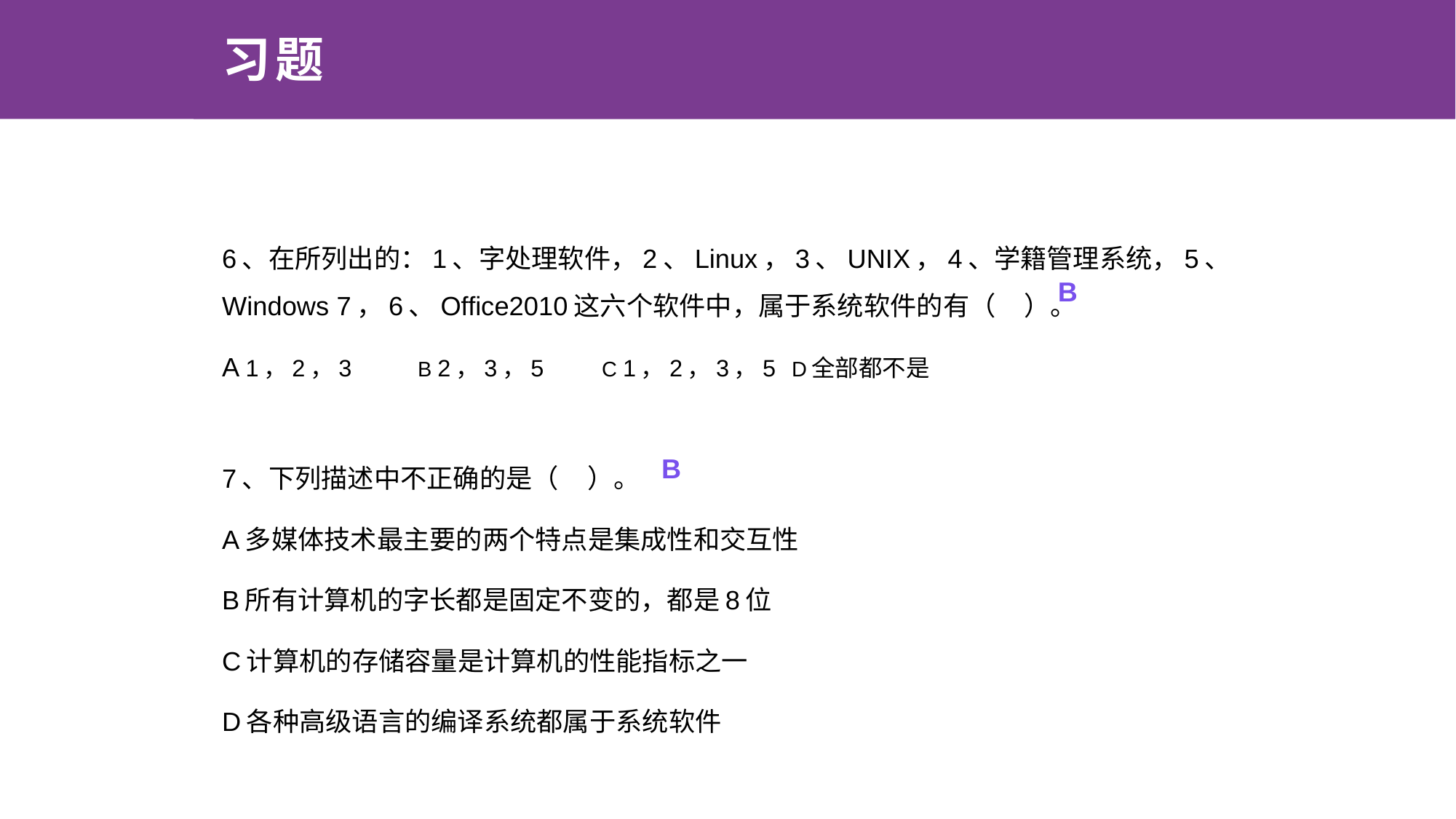

# 习题
6、在所列出的：1、字处理软件，2、Linux，3、UNIX，4、学籍管理系统，5、Windows 7，6、Office2010这六个软件中，属于系统软件的有（B）。
A 1，2，3 	 B 2，3，5  	C 1，2，3，5  	D全部都不是

7、下列描述中不正确的是（B）。
A多媒体技术最主要的两个特点是集成性和交互性
B所有计算机的字长都是固定不变的，都是8位
C计算机的存储容量是计算机的性能指标之一
D各种高级语言的编译系统都属于系统软件

B
B